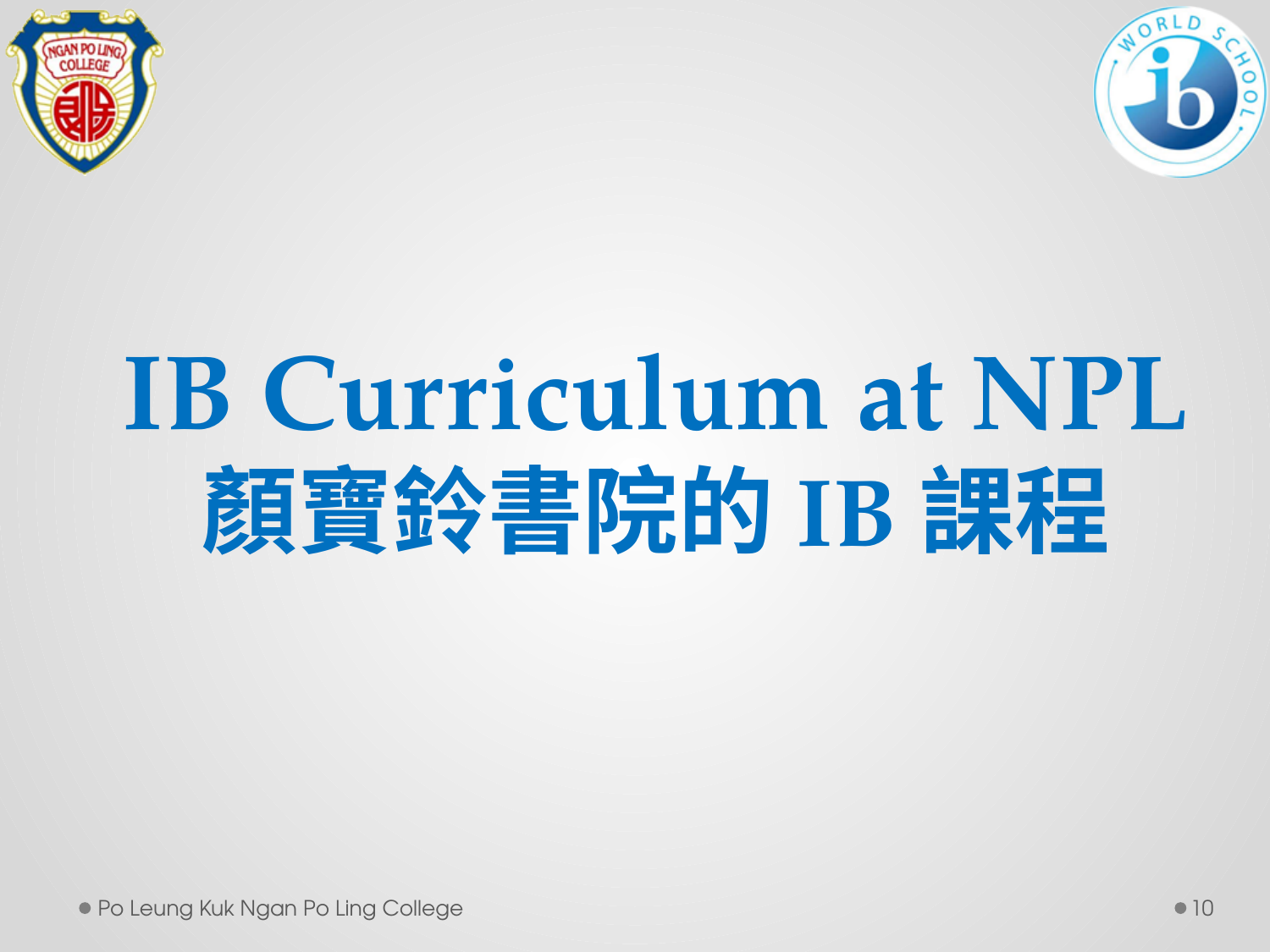

# IB Curriculum at NPL 顏寶鈴書院的IB課程
Po Leung Kuk Ngan Po Ling College
10